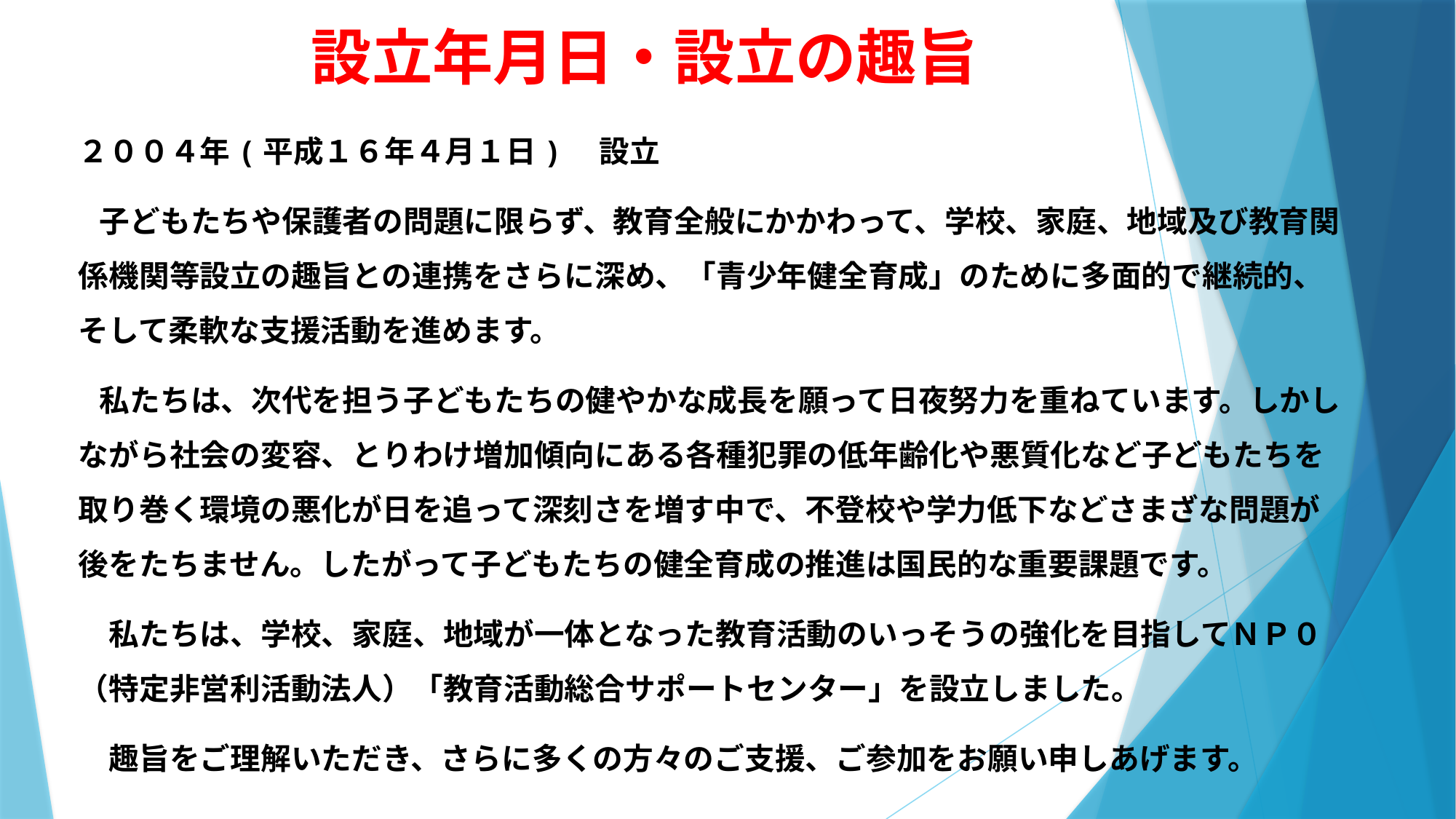

# 設立年月日・設立の趣旨
２００４年(平成１６年４月１日)　設立
  子どもたちや保護者の問題に限らず、教育全般にかかわって、学校、家庭、地域及び教育関係機関等設立の趣旨との連携をさらに深め、「青少年健全育成」のために多面的で継続的、そして柔軟な支援活動を進めます。
  私たちは、次代を担う子どもたちの健やかな成長を願って日夜努力を重ねています。しかしながら社会の変容、とりわけ増加傾向にある各種犯罪の低年齢化や悪質化など子どもたちを取り巻く環境の悪化が日を追って深刻さを増す中で、不登校や学力低下などさまざな問題が後をたちません。したがって子どもたちの健全育成の推進は国民的な重要課題です。
　私たちは、学校、家庭、地域が一体となった教育活動のいっそうの強化を目指してＮＰ０（特定非営利活動法人）「教育活動総合サポートセンター」を設立しました。
　趣旨をご理解いただき、さらに多くの方々のご支援、ご参加をお願い申しあげます。